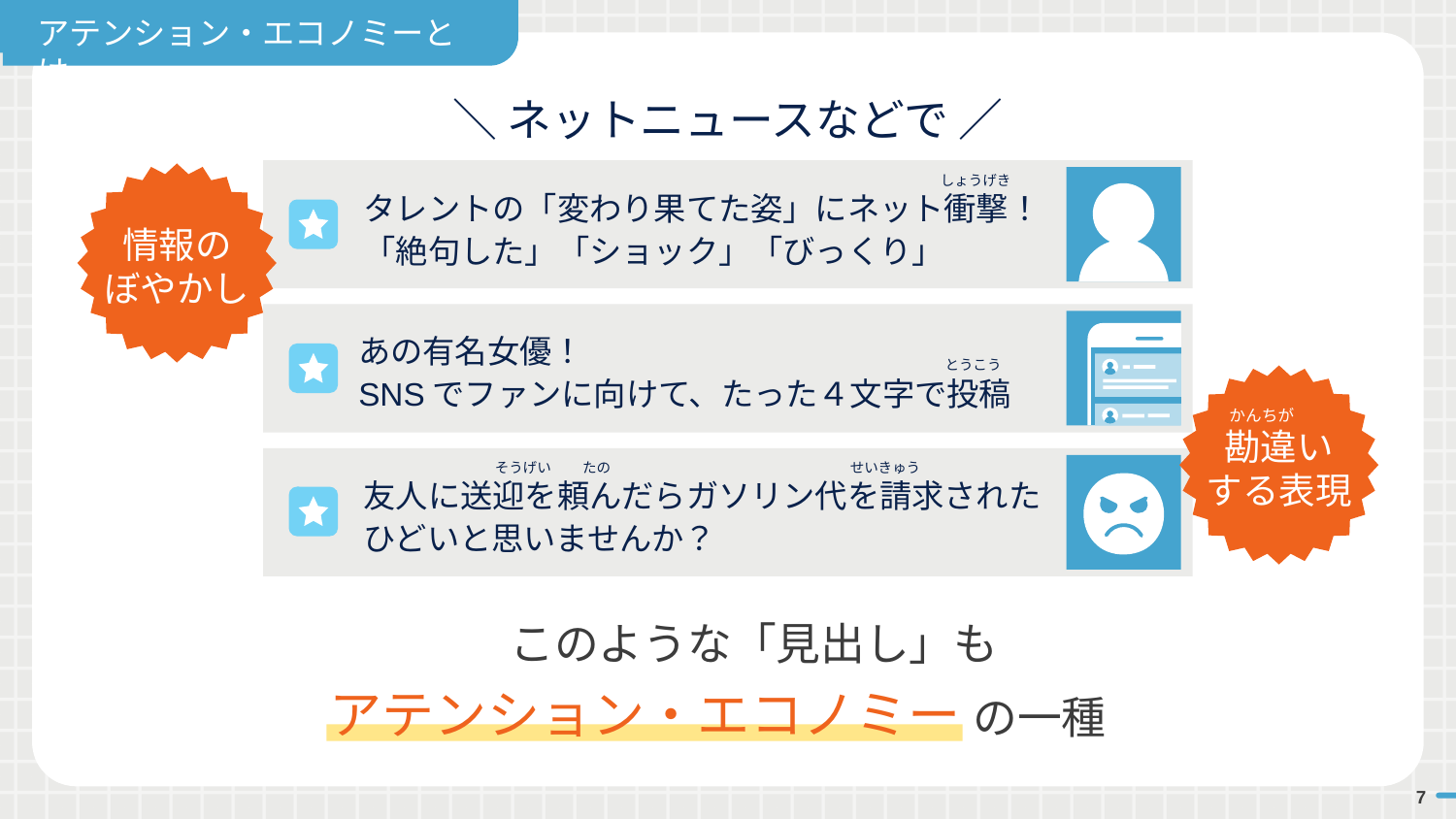

アテンション・エコノミーとは
＼ ネットニュースなどで ／

しょうげき
タレントの「変わり果てた姿」にネット衝撃！
「絶句した」「ショック」「びっくり」

情報の
ぼやかし

あの有名女優！
SNSでファンに向けて、たった４文字で投稿

とうこう
勘違い
する表現
かんちが

そうげい          たの                                                                            せいきゅう
友人に送迎を頼んだらガソリン代を請求された
ひどいと思いませんか？

このような「見出し」も
アテンション・エコノミー の一種

7